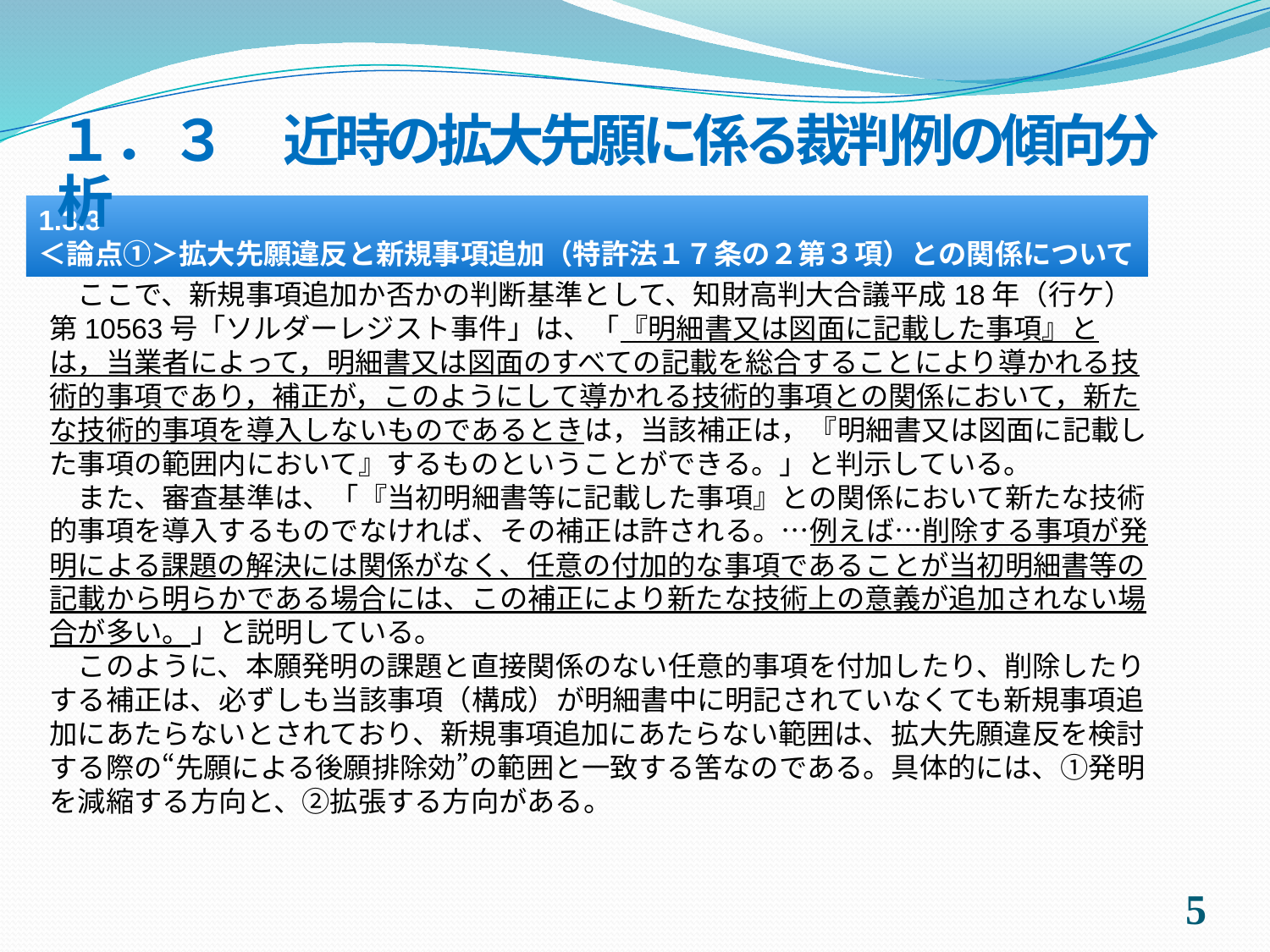

１．３　近時の拡大先願に係る裁判例の傾向分析
1.3.3
＜論点①＞拡大先願違反と新規事項追加（特許法１７条の２第３項）との関係について
　ここで、新規事項追加か否かの判断基準として、知財高判大合議平成18年（行ケ）第10563号「ソルダーレジスト事件」は、「『明細書又は図面に記載した事項』とは，当業者によって，明細書又は図面のすべての記載を総合することにより導かれる技術的事項であり，補正が，このようにして導かれる技術的事項との関係において，新たな技術的事項を導入しないものであるときは，当該補正は，『明細書又は図面に記載した事項の範囲内において』するものということができる。」と判示している。
　また、審査基準は、「『当初明細書等に記載した事項』との関係において新たな技術的事項を導入するものでなければ、その補正は許される。…例えば…削除する事項が発明による課題の解決には関係がなく、任意の付加的な事項であることが当初明細書等の記載から明らかである場合には、この補正により新たな技術上の意義が追加されない場合が多い。」と説明している。
　このように、本願発明の課題と直接関係のない任意的事項を付加したり、削除したりする補正は、必ずしも当該事項（構成）が明細書中に明記されていなくても新規事項追加にあたらないとされており、新規事項追加にあたらない範囲は、拡大先願違反を検討する際の“先願による後願排除効”の範囲と一致する筈なのである。具体的には、①発明を減縮する方向と、②拡張する方向がある。
5